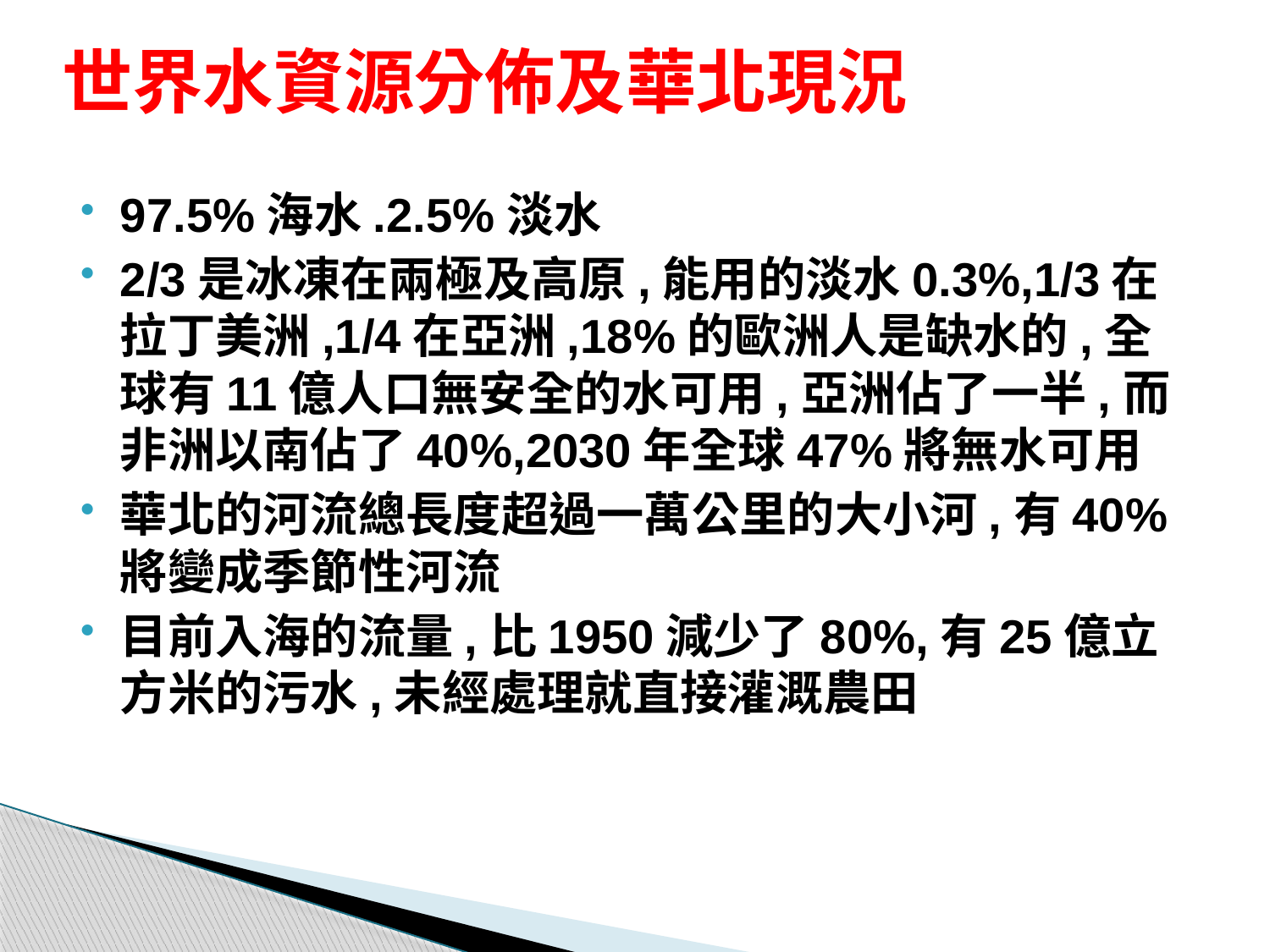

# 世界水資源分佈及華北現況
97.5%海水.2.5%淡水
2/3是冰凍在兩極及高原,能用的淡水0.3%,1/3在拉丁美洲,1/4在亞洲,18%的歐洲人是缺水的,全球有11億人口無安全的水可用,亞洲佔了一半,而非洲以南佔了40%,2030年全球47%將無水可用
華北的河流總長度超過一萬公里的大小河,有40%將變成季節性河流
目前入海的流量,比1950減少了80%,有25億立方米的污水,未經處理就直接灌溉農田